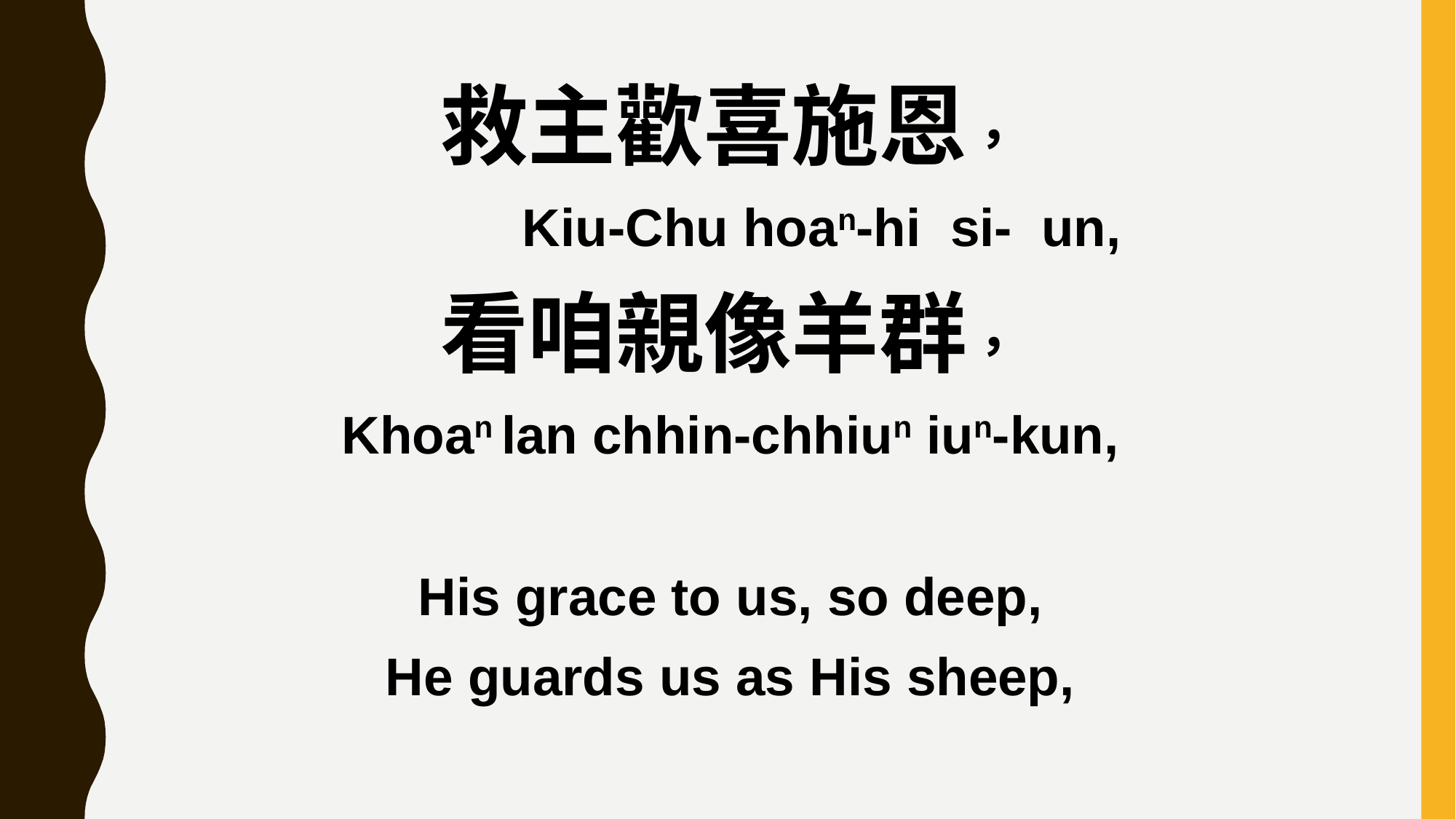

救主歡喜施恩，
                      Kiu-Chu hoan-hi  si-  un,
看咱親像羊群，
Khoan lan chhin-chhiun iun-kun,

His grace to us, so deep,
He guards us as His sheep,